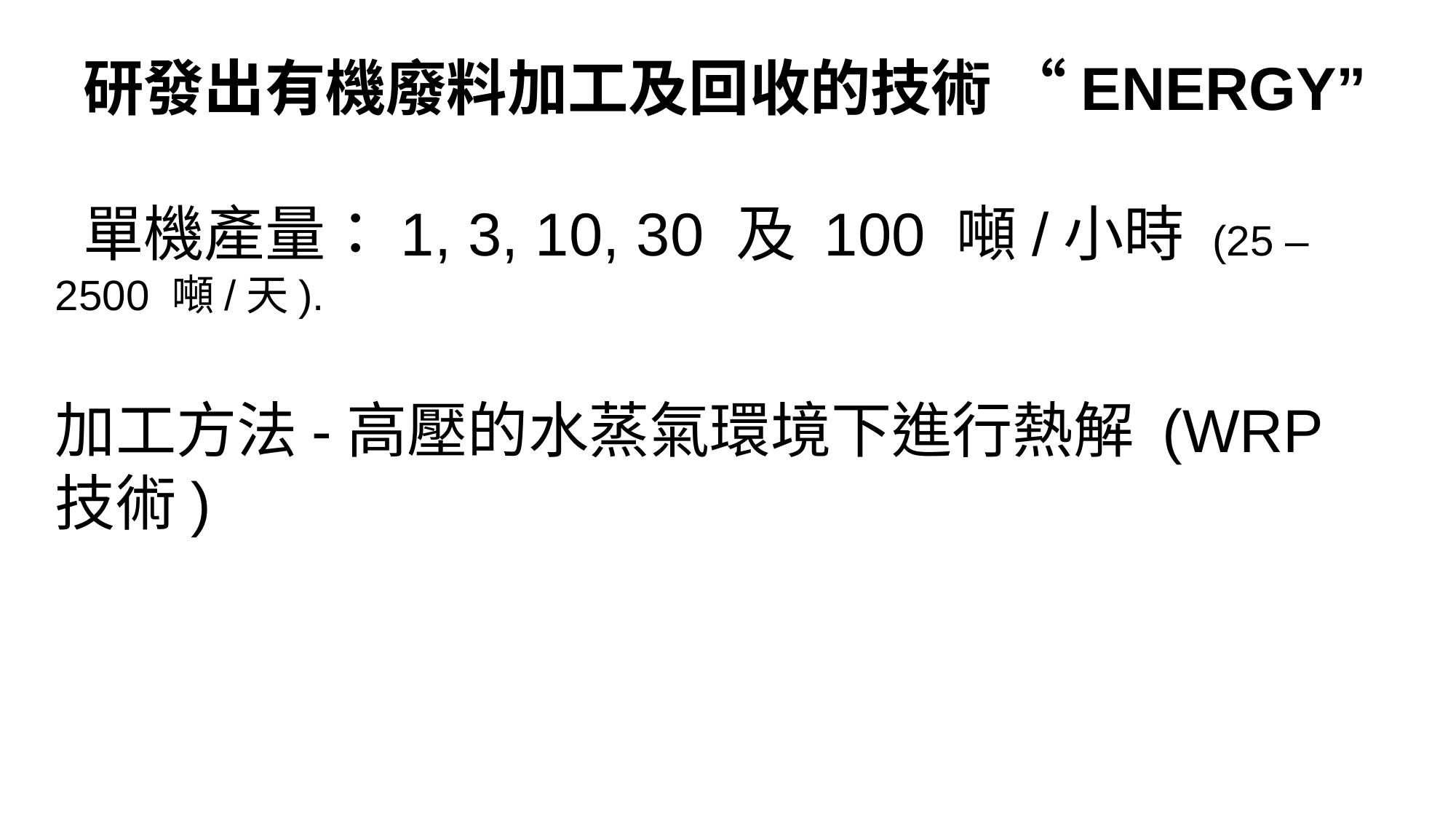

研發出有機廢料加工及回收的技術 “ENERGY”

 單機產量：1, 3, 10, 30 及 100 噸/小時 (25 – 2500 噸/天).

加工方法-高壓的水蒸氣環境下進行熱解 (WRP技術)